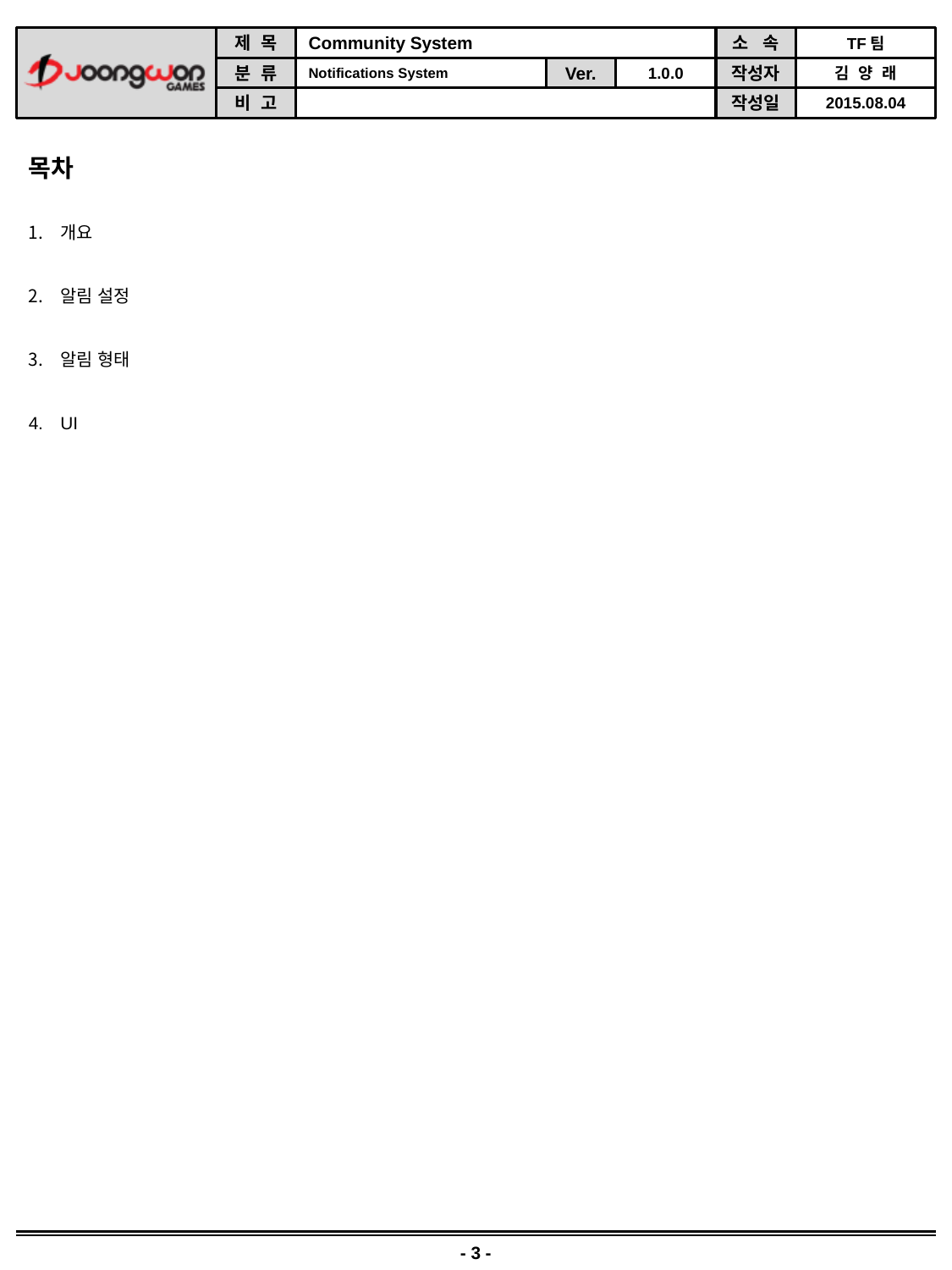

목차
개요

알림 설정

알림 형태

UI
- 3 -